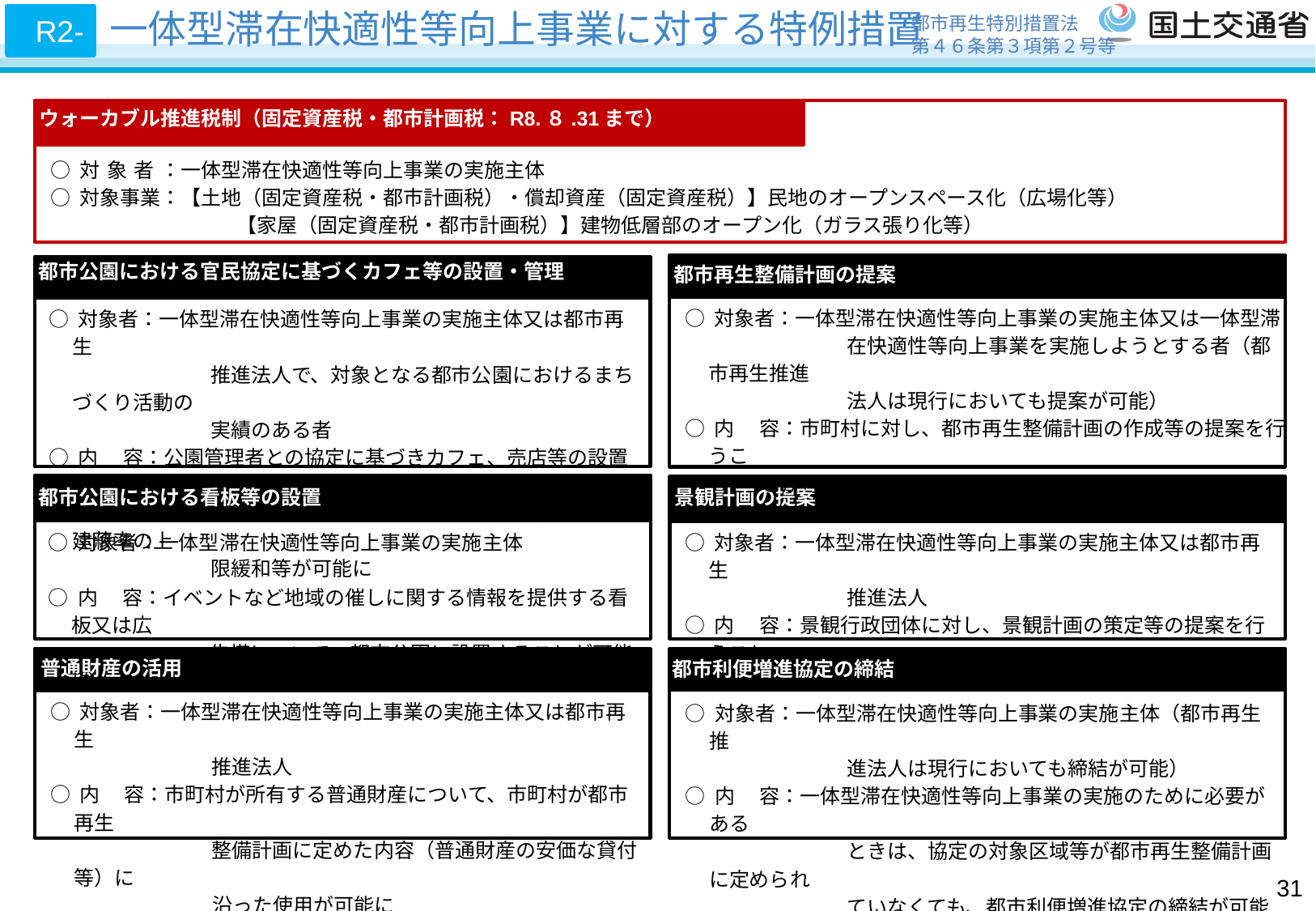

# 一体型滞在快適性等向上事業に対する特例措置
都市再生特別措置法
第４６条第３項第２号等
R2-
ウォーカブル推進税制（固定資産税・都市計画税：R8.８.31まで）

○ 対象者：一体型滞在快適性等向上事業の実施主体
○ 対象事業：【土地（固定資産税・都市計画税）・償却資産（固定資産税）】民地のオープンスペース化（広場化等）
　　　　　　　　　 【家屋（固定資産税・都市計画税）】建物低層部のオープン化（ガラス張り化等）
都市公園における官民協定に基づくカフェ等の設置・管理

都市再生整備計画の提案

○ 対象者：一体型滞在快適性等向上事業の実施主体又は一体型滞
　　　　　　　　在快適性等向上事業を実施しようとする者（都市再生推進
　　　　　　　　法人は現行においても提案が可能）
○ 内　 容：市町村に対し、都市再生整備計画の作成等の提案を行うこ
                とが可能に

○ 対象者：一体型滞在快適性等向上事業の実施主体又は都市再生
　　　　　　　　推進法人で、対象となる都市公園におけるまちづくり活動の
　　　　　　　　実績のある者
○ 内　 容：公園管理者との協定に基づきカフェ、売店等の設置（併せて
　　　　　　　　園路等の整備を行うことが必要）を行う場合、建蔽率の上
　　　　　　　　限緩和等が可能に

都市公園における看板等の設置

景観計画の提案

○ 対象者：一体型滞在快適性等向上事業の実施主体

○ 内　 容：イベントなど地域の催しに関する情報を提供する看板又は広
　　　　　　　　告塔について、都市公園に設置することが可能に
○ 対象者：一体型滞在快適性等向上事業の実施主体又は都市再生
　　　　　　　　推進法人
○ 内　 容：景観行政団体に対し、景観計画の策定等の提案を行うこと
　　　　　　　　が可能に

普通財産の活用
都市利便増進協定の締結

○ 対象者：一体型滞在快適性等向上事業の実施主体又は都市再生
　　　　　　　　推進法人
○ 内　 容：市町村が所有する普通財産について、市町村が都市再生
　　　　　　　　整備計画に定めた内容（普通財産の安価な貸付等）に
　　　　　　　　沿った使用が可能に
○ 対象者：一体型滞在快適性等向上事業の実施主体（都市再生推
　　　　　　　　進法人は現行においても締結が可能）
○ 内　 容：一体型滞在快適性等向上事業の実施のために必要がある
　　　　　　　　ときは、協定の対象区域等が都市再生整備計画に定められ
　　　　　　　　ていなくても、都市利便増進協定の締結が可能に

31